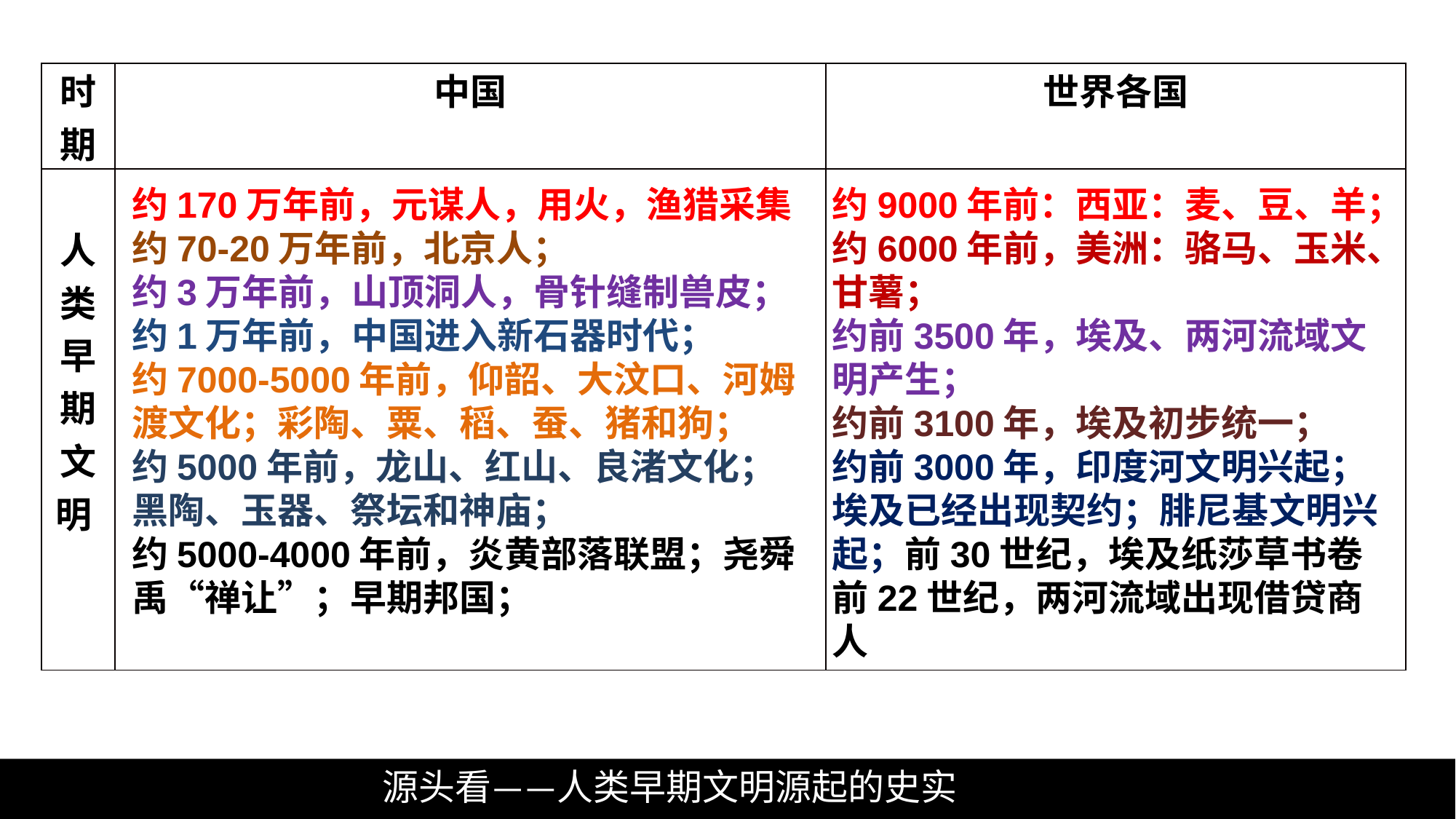

| 时期 | 中国 | 世界各国 |
| --- | --- | --- |
| 人类早期文明 |  |  |
约170万年前，元谋人，用火，渔猎采集约70-20万年前，北京人；
约3万年前，山顶洞人，骨针缝制兽皮；
约1万年前，中国进入新石器时代；
约7000-5000年前，仰韶、大汶口、河姆渡文化；彩陶、粟、稻、蚕、猪和狗；
约5000年前，龙山、红山、良渚文化；黑陶、玉器、祭坛和神庙；
约5000-4000年前，炎黄部落联盟；尧舜禹“禅让”；早期邦国；
约9000年前：西亚：麦、豆、羊；约6000年前，美洲：骆马、玉米、甘薯；
约前3500年，埃及、两河流域文明产生；
约前3100年，埃及初步统一；
约前3000年，印度河文明兴起；埃及已经出现契约；腓尼基文明兴起；前30世纪，埃及纸莎草书卷前22世纪，两河流域出现借贷商人
                                                           源头看——人类早期文明源起的史实